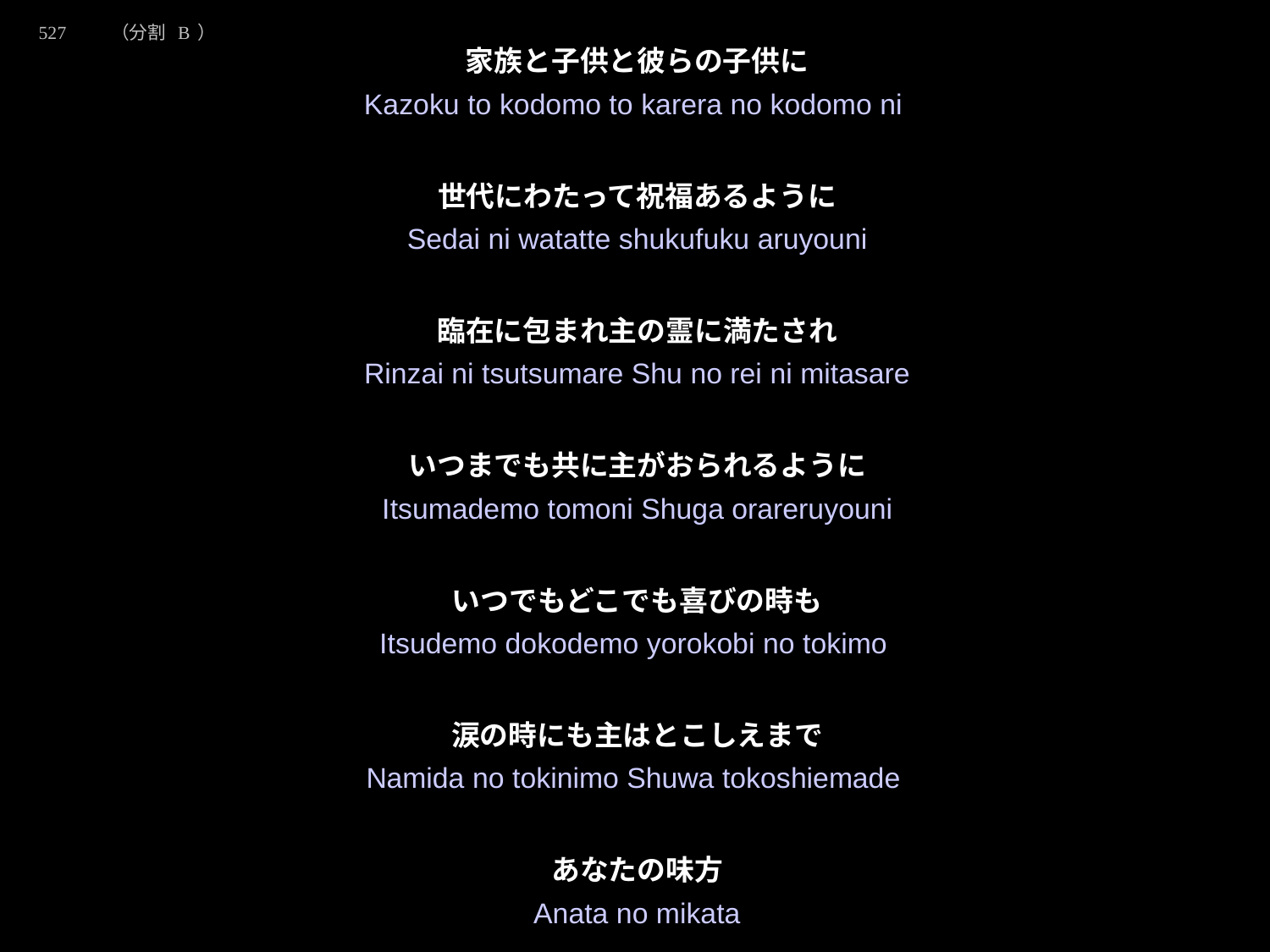

527　　（分割 B）
★W
200913.ppt
あなたにかみがしゅくふくあたえまもるように
家族と子供と彼らの子供に

世代にわたって祝福あるように

臨在に包まれ主の霊に満たされ

いつまでも共に主がおられるように

いつでもどこでも喜びの時も

涙の時にも主はとこしえまで

あなたの味方

アーメン

Kazoku to kodomo to karera no kodomo ni

Sedai ni watatte shukufuku aruyouni

Rinzai ni tsutsumare Shu no rei ni mitasare

Itsumademo tomoni Shuga orareruyouni

Itsudemo dokodemo yorokobi no tokimo

Namida no tokinimo Shuwa tokoshiemade

Anata no mikata

Amen
★４